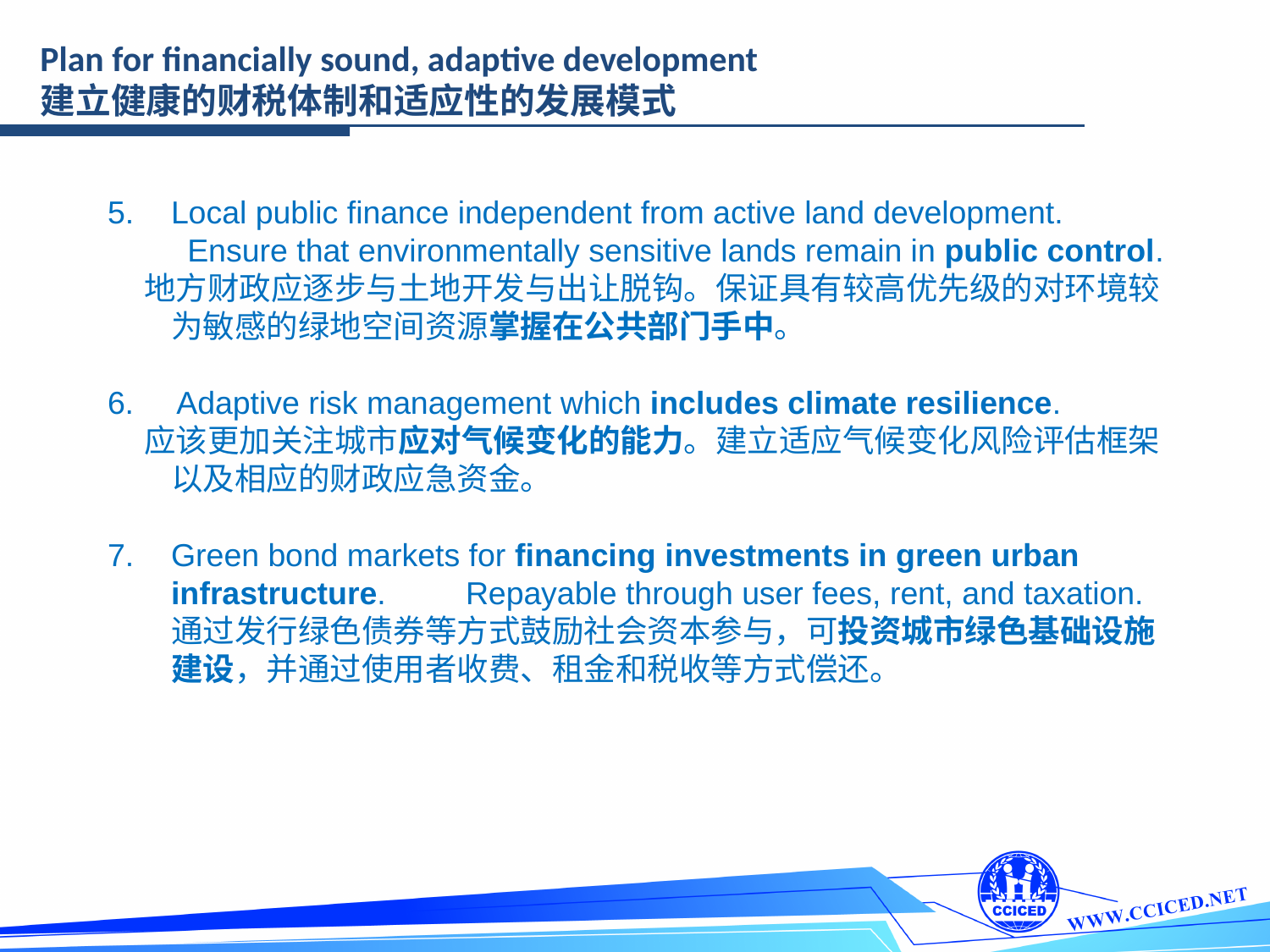

Plan for financially sound, adaptive development
建立健康的财税体制和适应性的发展模式
Local public finance independent from active land development.
         Ensure that environmentally sensitive lands remain in public control.
    地方财政应逐步与土地开发与出让脱钩。保证具有较高优先级的对环境较为敏感的绿地空间资源掌握在公共部门手中。

6.     Adaptive risk management which includes climate resilience.
    应该更加关注城市应对气候变化的能力。建立适应气候变化风险评估框架以及相应的财政应急资金。

Green bond markets for financing investments in green urban infrastructure.         Repayable through user fees, rent, and taxation.
通过发行绿色债券等方式鼓励社会资本参与，可投资城市绿色基础设施建设，并通过使用者收费、租金和税收等方式偿还。